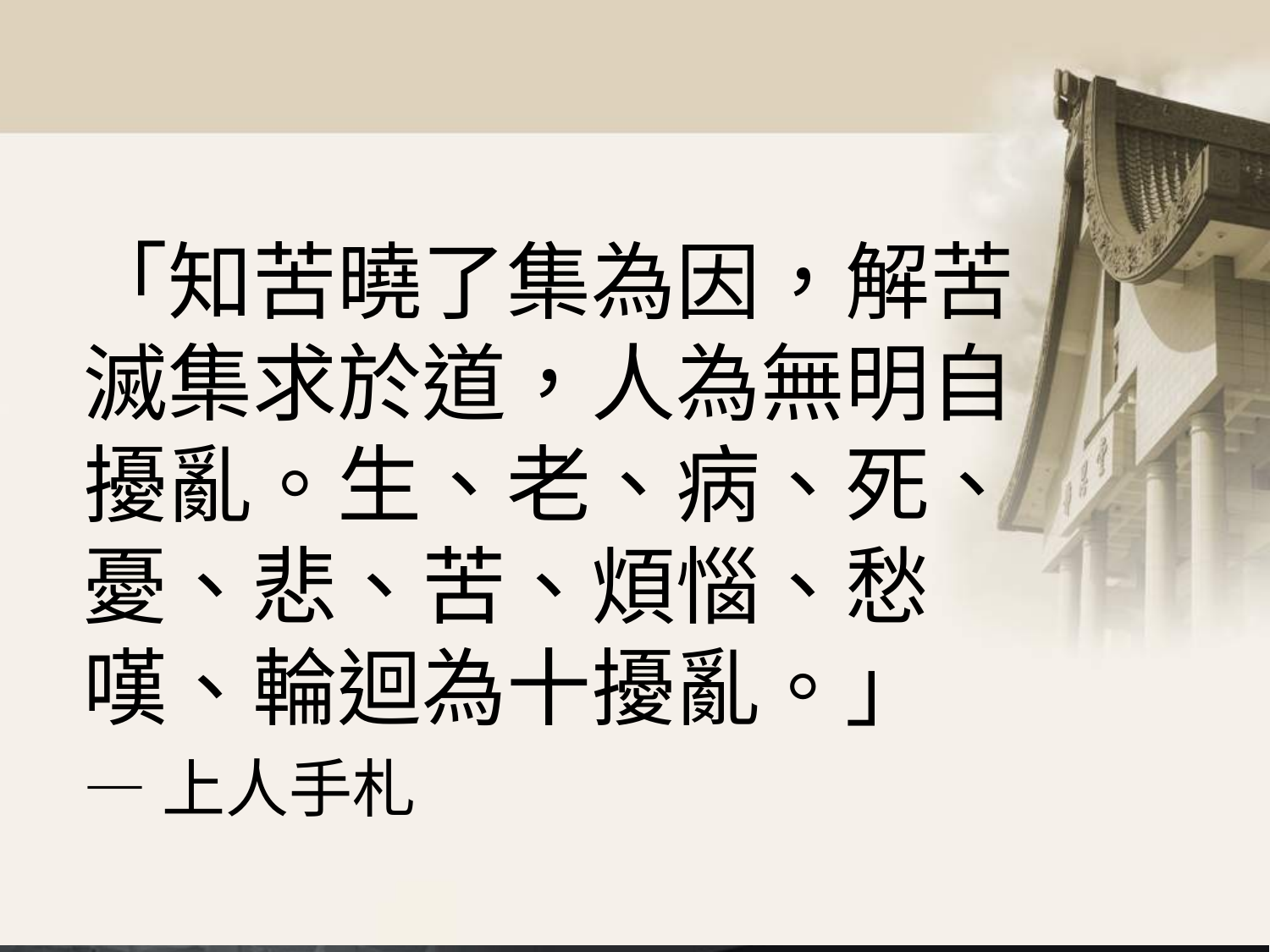

「知苦曉了集為因，解苦滅集求於道，人為無明自擾亂。生、老、病、死、憂、悲、苦、煩惱、愁嘆、輪迴為十擾亂。」
—上人手札